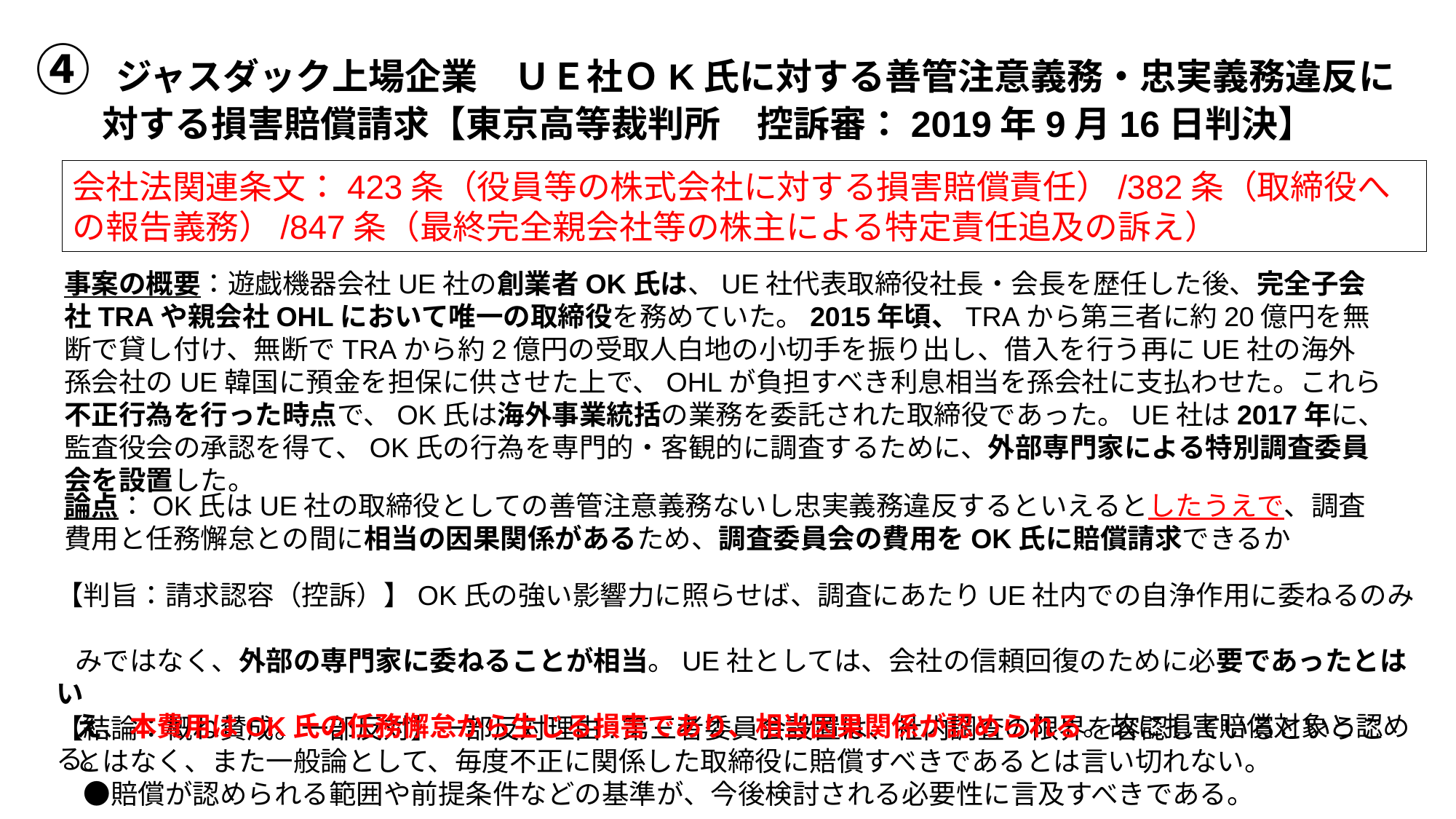

④ ジャスダック上場企業　ＵＥ社ＯK氏に対する善管注意義務・忠実義務違反に
       対する損害賠償請求【東京高等裁判所　控訴審：2019年9月16日判決】
会社法関連条文：423条（役員等の株式会社に対する損害賠償責任）/382条（取締役への報告義務）/847条（最終完全親会社等の株主による特定責任追及の訴え）
事案の概要：遊戯機器会社UE社の創業者OK氏は、UE社代表取締役社長・会長を歴任した後、完全子会社TRAや親会社OHLにおいて唯一の取締役を務めていた。2015年頃、TRAから第三者に約20億円を無断で貸し付け、無断でTRAから約2億円の受取人白地の小切手を振り出し、借入を行う再にUE社の海外孫会社のUE韓国に預金を担保に供させた上で、OHLが負担すべき利息相当を孫会社に支払わせた。これら不正行為を行った時点で、OK氏は海外事業統括の業務を委託された取締役であった。UE社は2017年に、監査役会の承認を得て、OK氏の行為を専門的・客観的に調査するために、外部専門家による特別調査委員会を設置した。
論点：OK氏はUE社の取締役としての善管注意義務ないし忠実義務違反するといえるとしたうえで、調査費用と任務懈怠との間に相当の因果関係があるため、調査委員会の費用をOK氏に賠償請求できるか
【判旨：請求認容（控訴）】OK氏の強い影響力に照らせば、調査にあたりUE社内での自浄作用に委ねるのみ
  みではなく、外部の専門家に委ねることが相当。UE社としては、会社の信頼回復のために必要であったとはい
  え、本費用はOK氏の任務懈怠から生じる損害であり、相当因果関係が認められる。故に損害賠償対象と認める。
【結論：概ね賛成。一部反対】一部反対理由:第三者委員会設置は、社内調査の限界を容認しているというこ
  とはなく、また一般論として、毎度不正に関係した取締役に賠償すべきであるとは言い切れない。
　●賠償が認められる範囲や前提条件などの基準が、今後検討される必要性に言及すべきである。